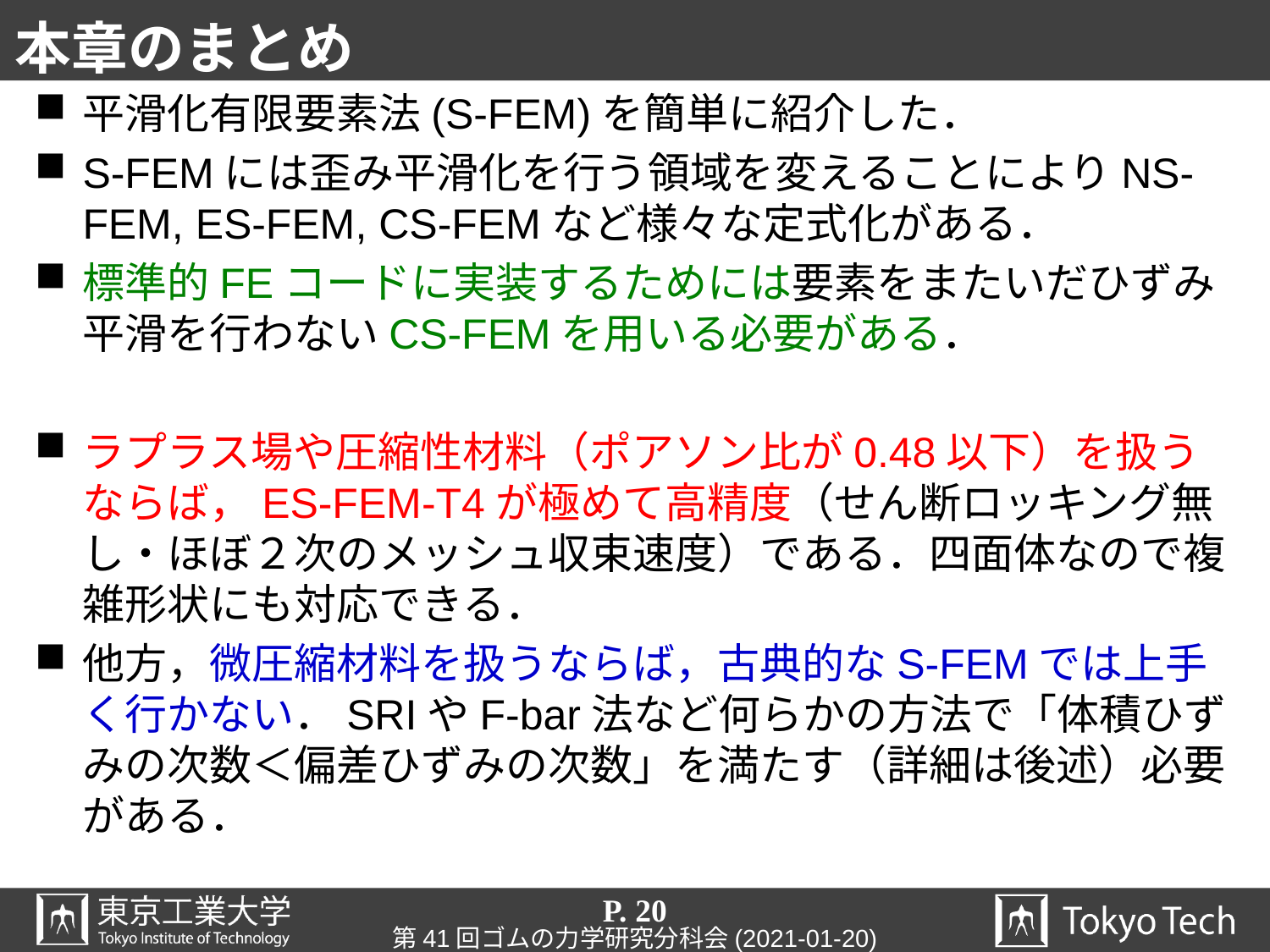

# 本章のまとめ
平滑化有限要素法(S-FEM)を簡単に紹介した．
S-FEMには歪み平滑化を行う領域を変えることによりNS-FEM, ES-FEM, CS-FEMなど様々な定式化がある．
標準的FEコードに実装するためには要素をまたいだひずみ平滑を行わないCS-FEMを用いる必要がある．

ラプラス場や圧縮性材料（ポアソン比が0.48以下）を扱うならば，ES-FEM-T4が極めて高精度（せん断ロッキング無し・ほぼ２次のメッシュ収束速度）である．四面体なので複雑形状にも対応できる．
他方，微圧縮材料を扱うならば，古典的なS-FEMでは上手く行かない．SRIやF-bar法など何らかの方法で「体積ひずみの次数＜偏差ひずみの次数」を満たす（詳細は後述）必要がある．

P. 20